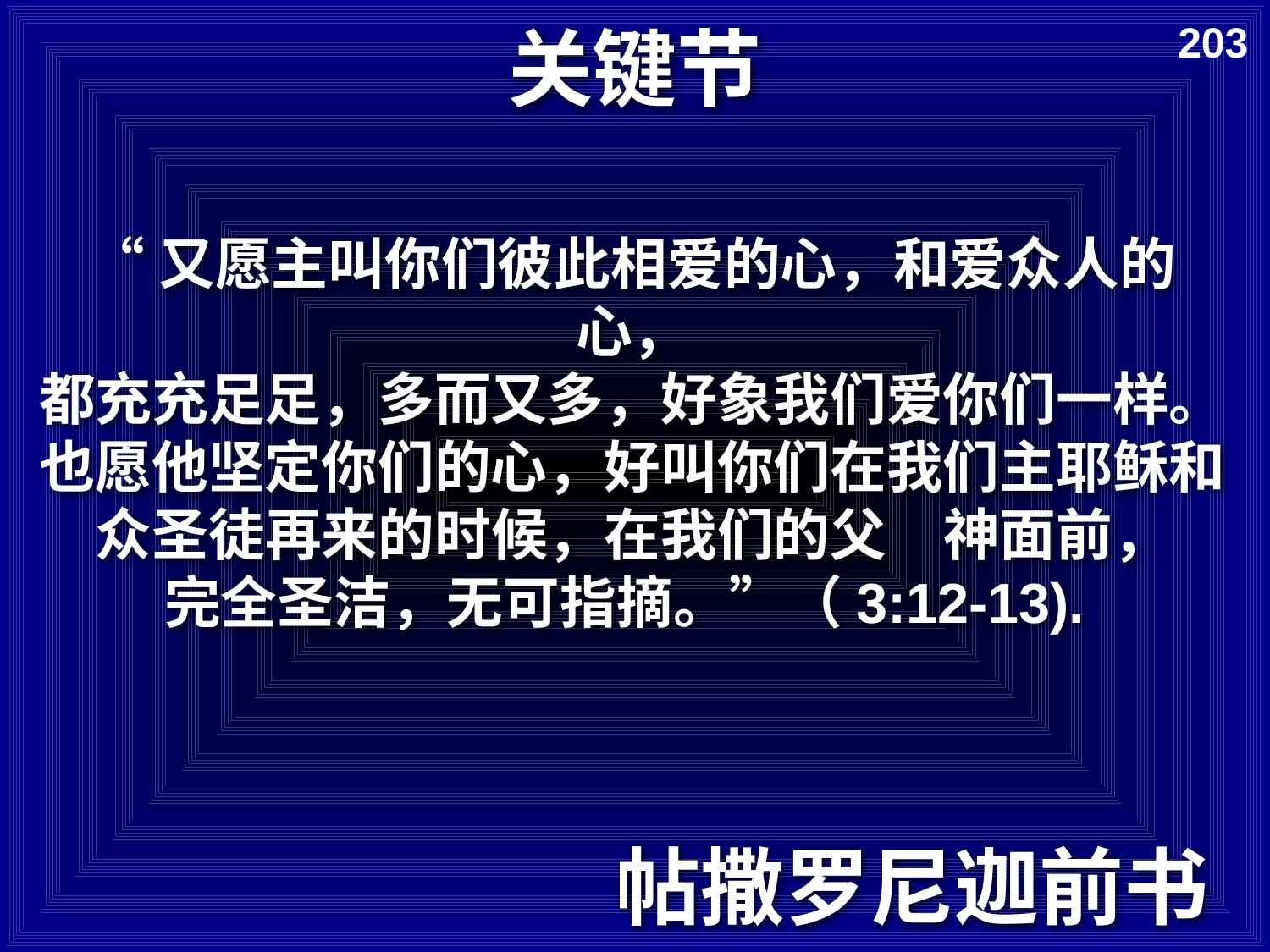

# 关键节
203

“又愿主叫你们彼此相爱的心，和爱众人的心，
都充充足足，多而又多，好象我们爱你们一样。 也愿他坚定你们的心，好叫你们在我们主耶稣和众圣徒再来的时候，在我们的父　神面前，
完全圣洁，无可指摘。”（3:12-13).
帖撒罗尼迦前书